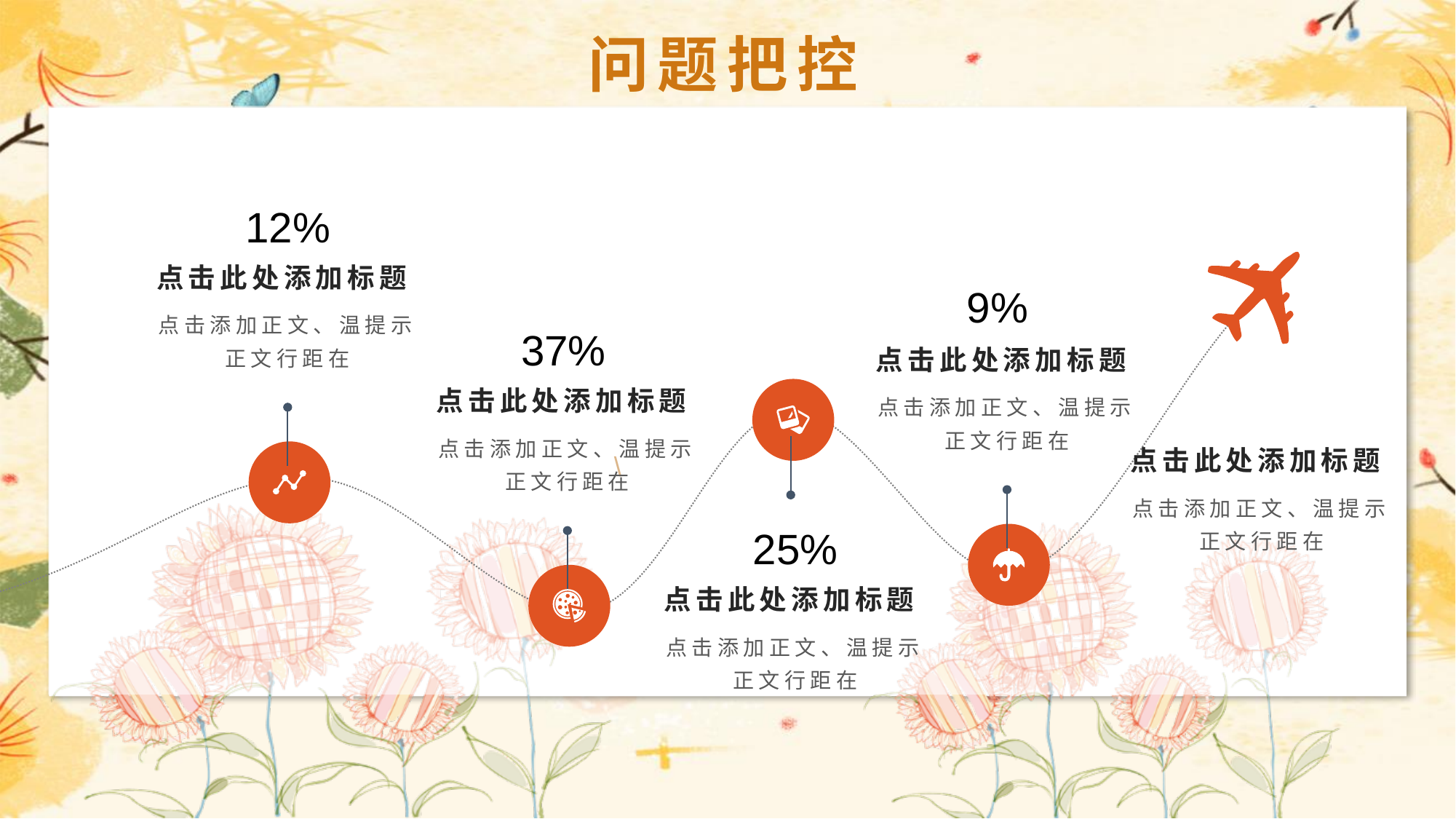

问题把控
12%
点击此处添加标题
点击添加正文、温提示正文行距在

9%
点击此处添加标题
点击添加正文、温提示正文行距在

37%
点击此处添加标题
点击添加正文、温提示正文行距在

\

25%
点击此处添加标题
点击添加正文、温提示正文行距在
点击此处添加标题
点击添加正文、温提示正文行距在